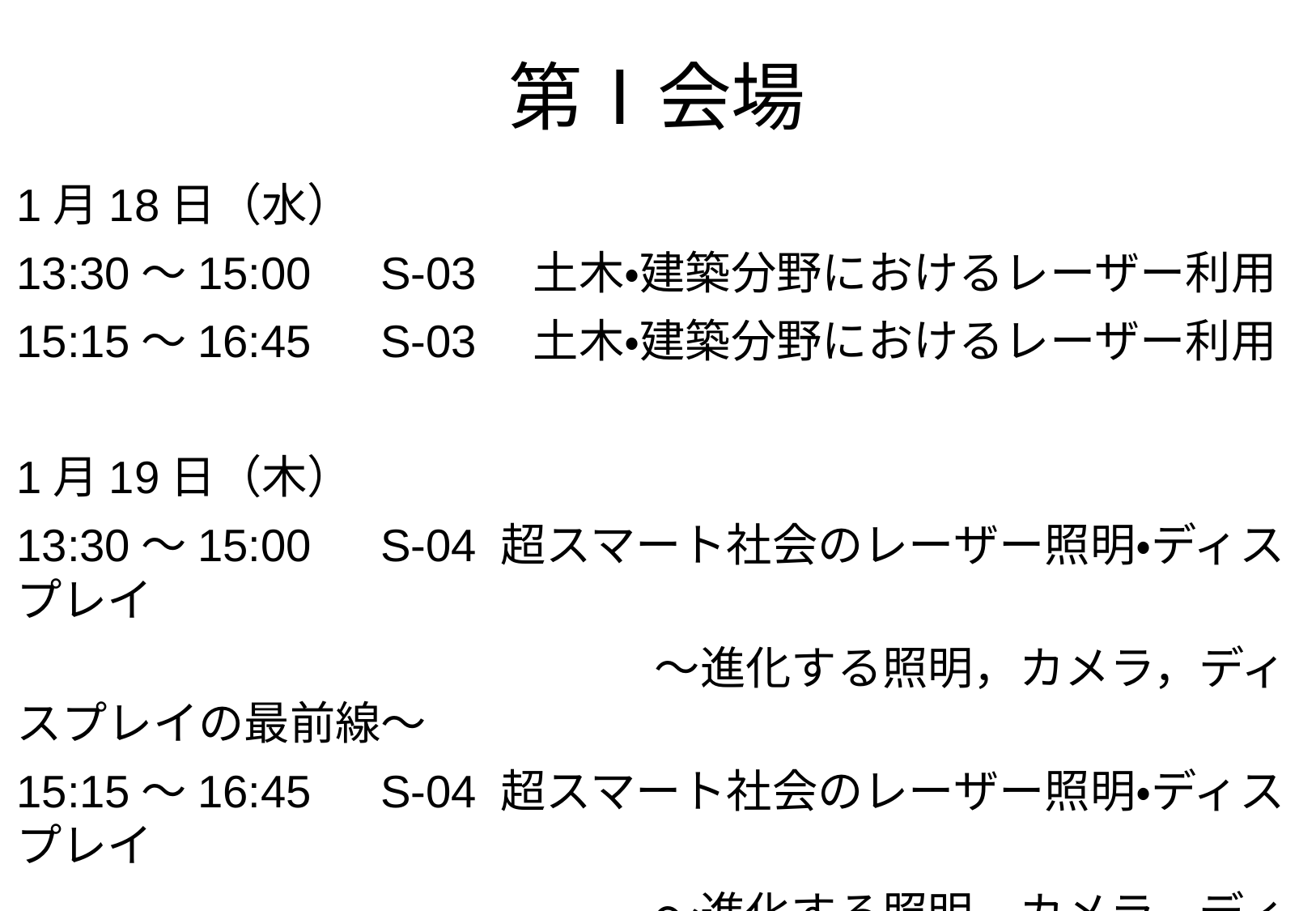

# 第Ⅰ会場
1月18日（水）
13:30～15:00	S-03　土木・建築分野におけるレーザー利用
15:15～16:45	S-03　土木・建築分野におけるレーザー利用

1月19日（木）
13:30～15:00	S-04 超スマート社会のレーザー照明・ディスプレイ
					  ～進化する照明，カメラ，ディスプレイの最前線～
15:15～16:45 	S-04 超スマート社会のレーザー照明・ディスプレイ
					  ～進化する照明，カメラ，ディスプレイの最前線～